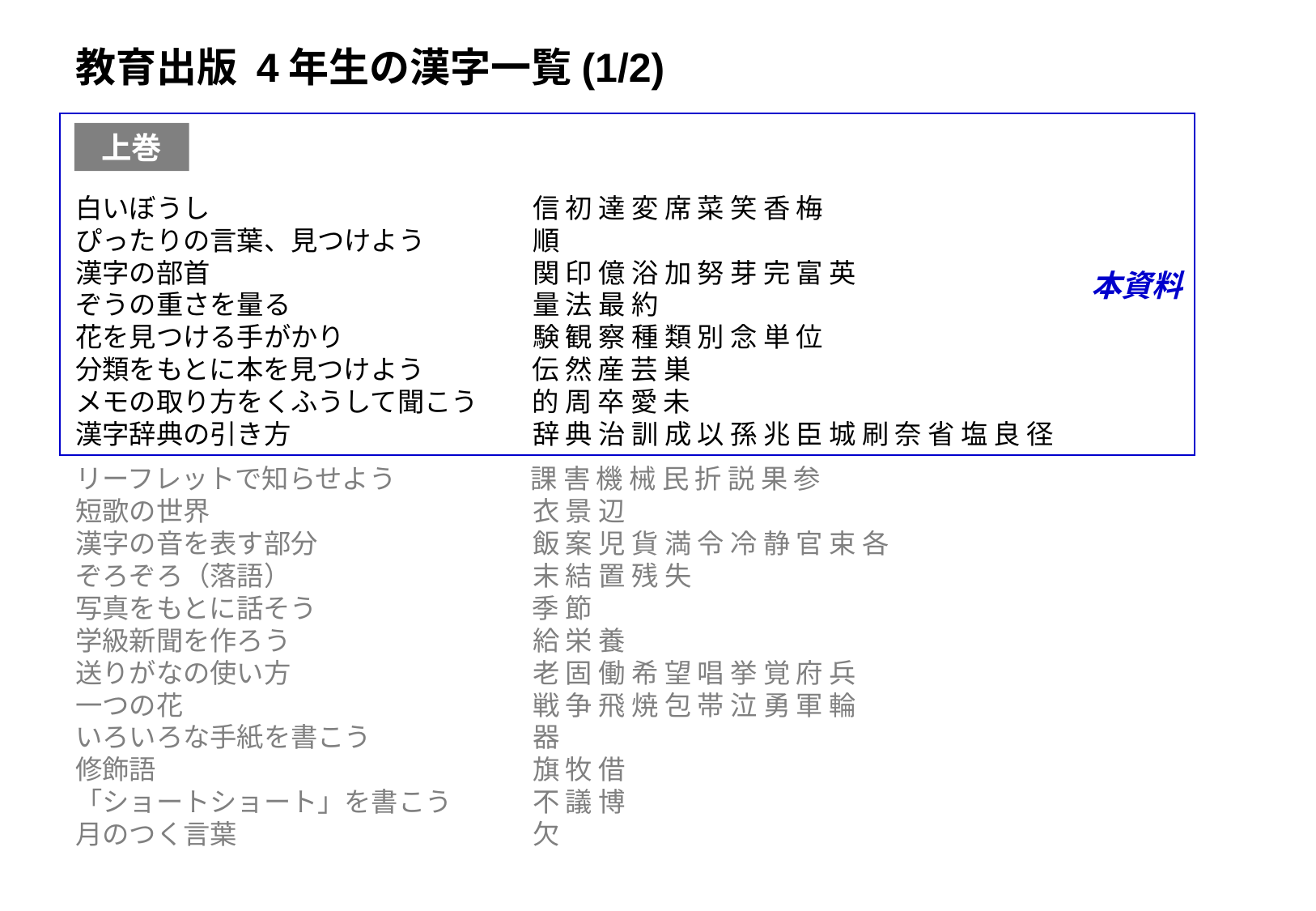

教育出版 4年生の漢字一覧(1/2)
本資料
上巻
白いぼうし　　　　　　　　　　　　信 初 達 変 席 菜 笑 香 梅
ぴったりの言葉、見つけよう　　　　順
漢字の部首　　　　　　　　　　　　関 印 億 浴 加 努 芽 完 富 英
ぞうの重さを量る　　　　　　　　　量 法 最 約
花を見つける手がかり　　　　　　　験 観 察 種 類 別 念 単 位
分類をもとに本を見つけよう　　　　伝 然 産 芸 巣
メモの取り方をくふうして聞こう　　的 周 卒 愛 未
漢字辞典の引き方　　　　　　　　　辞 典 治 訓 成 以 孫 兆 臣 城 刷 奈 省 塩 良 径

リーフレットで知らせよう　　　　　課 害 機 械 民 折 説 果 参
短歌の世界　　　　　　　　　　　　衣 景 辺
漢字の音を表す部分　　　　　　　　飯 案 児 貨 満 令 冷 静 官 束 各
ぞろぞろ（落語）　　　　　　　　　末 結 置 残 失
写真をもとに話そう　　　　　　　　季 節
学級新聞を作ろう　　　　　　　　　給 栄 養
送りがなの使い方　　　　　　　　　老 固 働 希 望 唱 挙 覚 府 兵
一つの花　　　　　　　　　　　　　戦 争 飛 焼 包 帯 泣 勇 軍 輪
いろいろな手紙を書こう　　　　　　器
修飾語　　　　　　　　　　　　　　旗 牧 借
「ショートショート」を書こう　　　不 議 博
月のつく言葉　　　　　　　　　　　欠